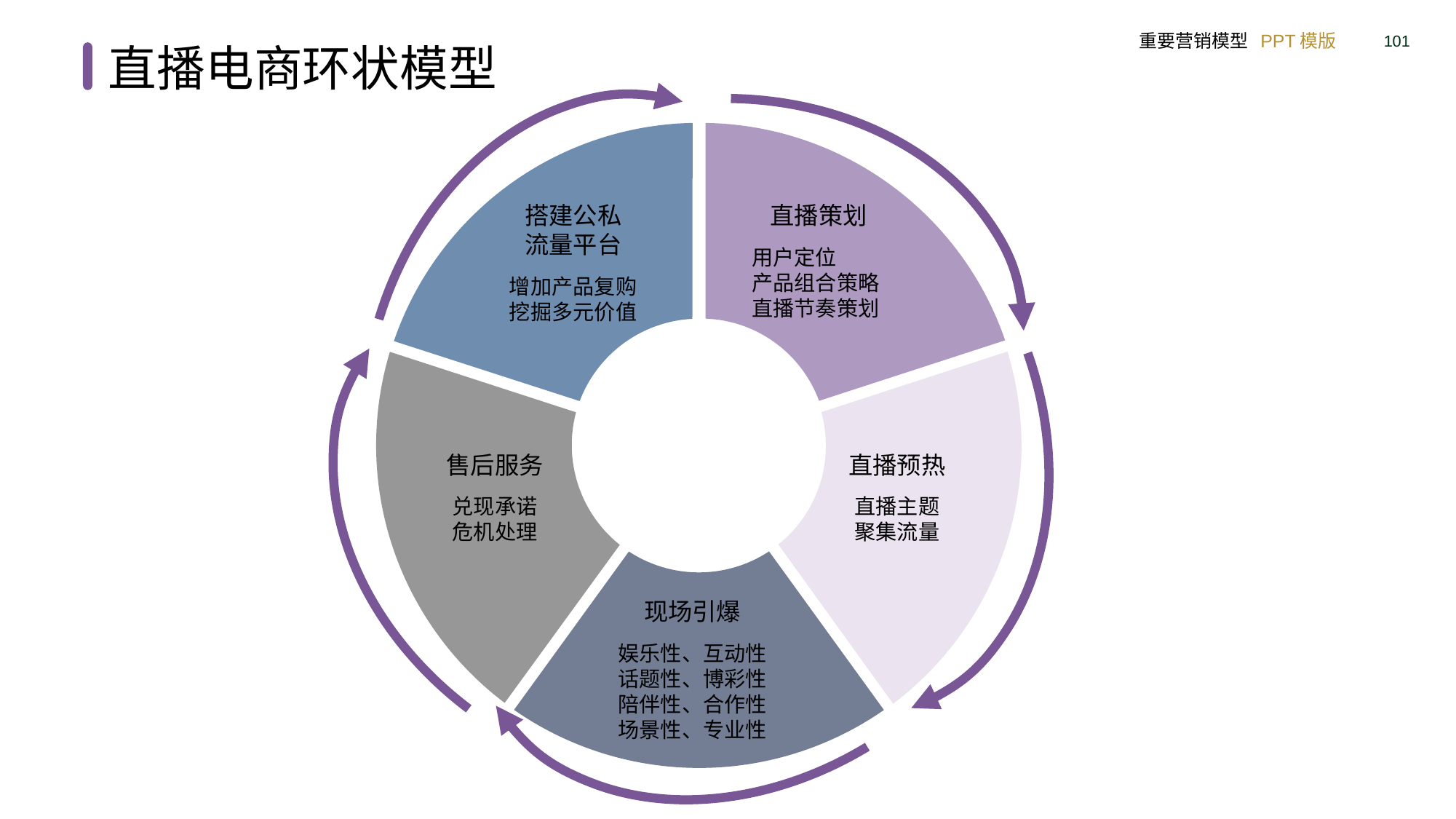

直播电商环状模型

搭建公私
流量平台

增加产品复购
挖掘多元价值
直播策划

用户定位
产品组合策略
直播节奏策划
售后服务

兑现承诺
危机处理
直播预热

直播主题
聚集流量
现场引爆

娱乐性、互动性
话题性、博彩性
陪伴性、合作性
场景性、专业性